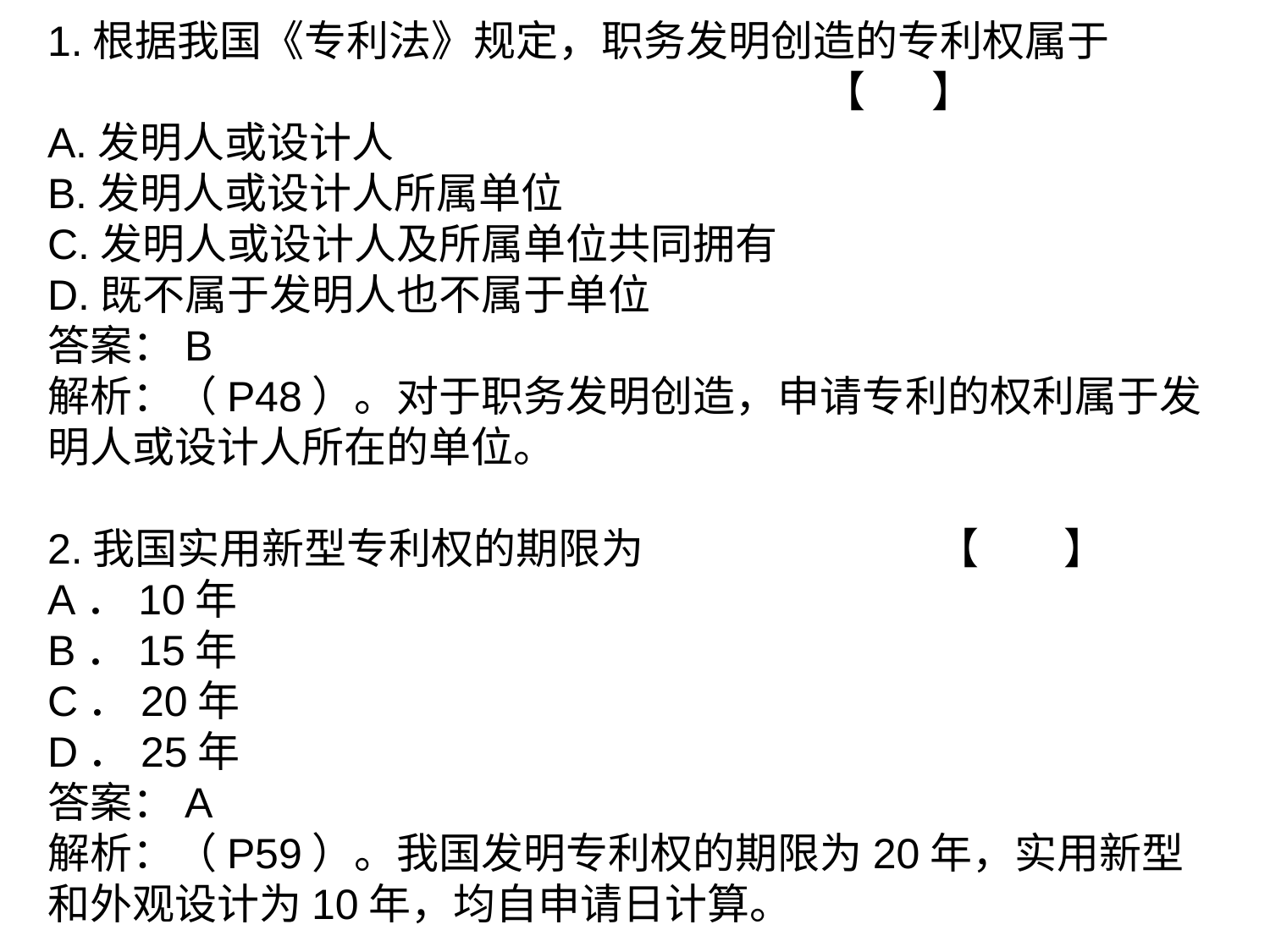

1.根据我国《专利法》规定，职务发明创造的专利权属于			                                                       【       】
A.发明人或设计人
B.发明人或设计人所属单位
C.发明人或设计人及所属单位共同拥有
D.既不属于发明人也不属于单位
答案：B
解析：（P48）。对于职务发明创造，申请专利的权利属于发明人或设计人所在的单位。

2.我国实用新型专利权的期限为			【	】
A．10年
B．15年
C．20年
D．25年
答案：A
解析：（P59）。我国发明专利权的期限为20年，实用新型和外观设计为10年，均自申请日计算。